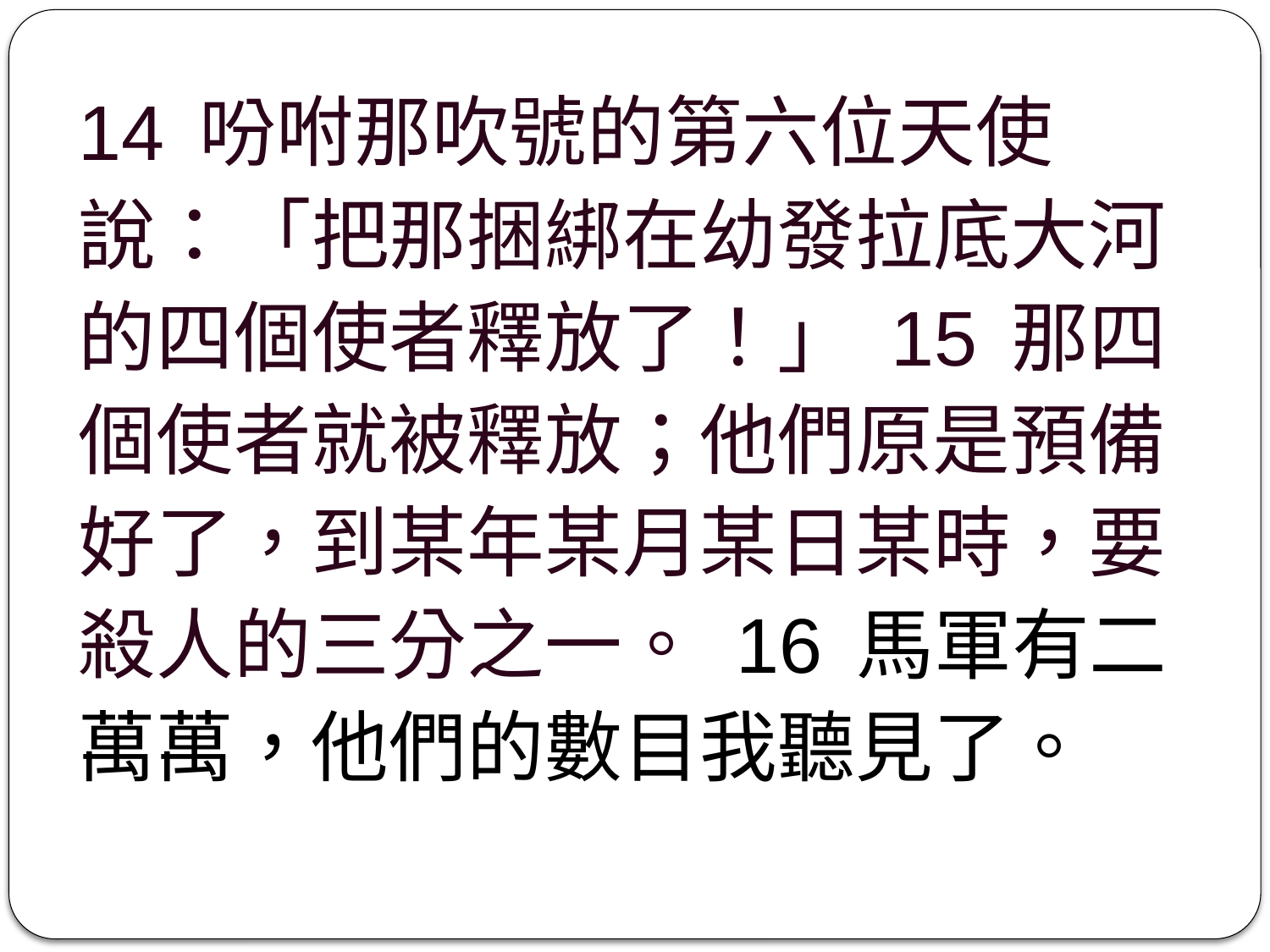

14 吩咐那吹號的第六位天使說：「把那捆綁在幼發拉底大河的四個使者釋放了！」 15 那四個使者就被釋放；他們原是預備好了，到某年某月某日某時，要殺人的三分之一。 16 馬軍有二萬萬，他們的數目我聽見了。